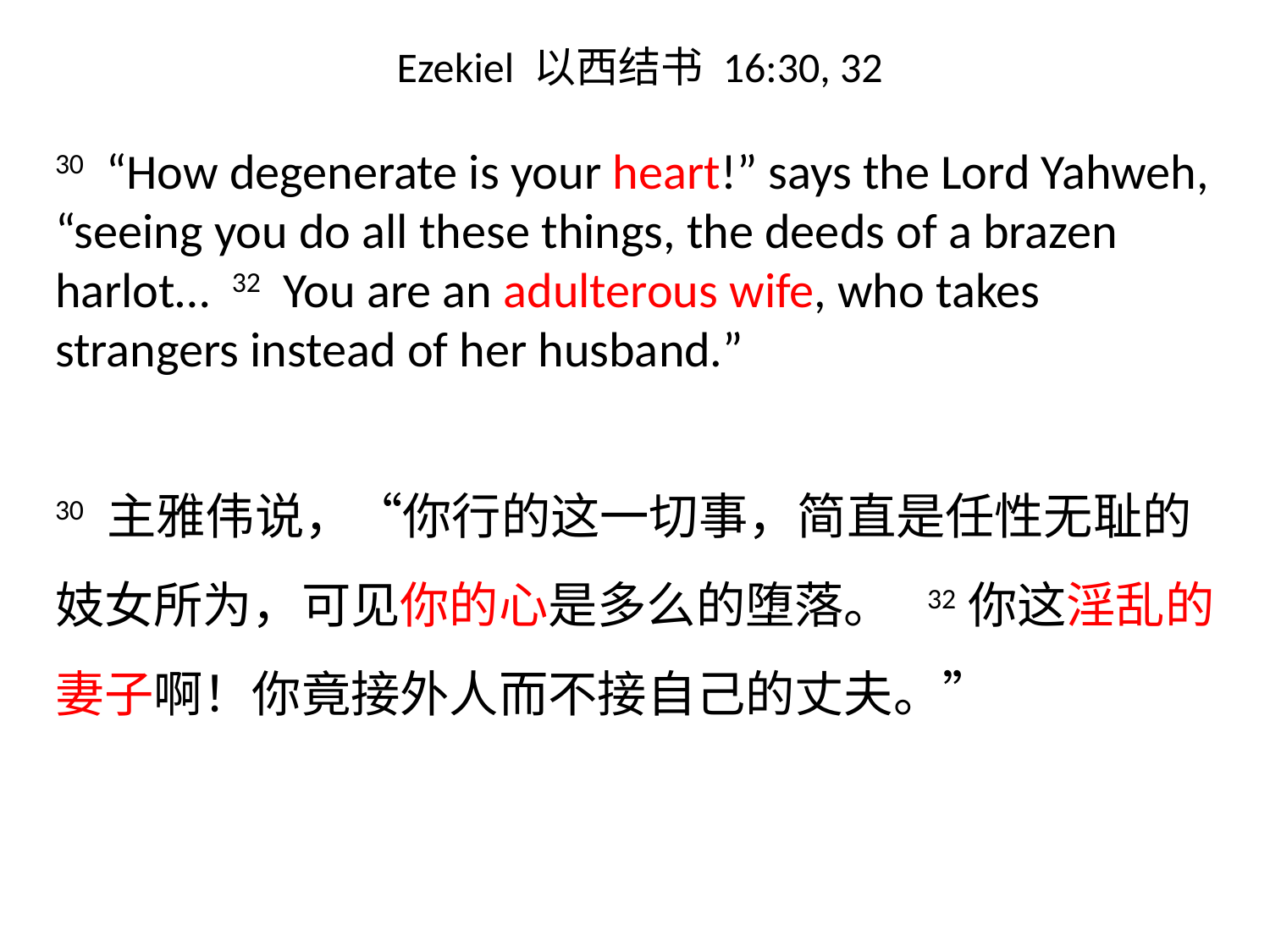

# Ezekiel 以西结书 16:30, 32
30  “How degenerate is your heart!” says the Lord Yahweh, “seeing you do all these things, the deeds of a brazen harlot…  32  You are an adulterous wife, who takes strangers instead of her husband.”

30 主雅伟说，“你行的这一切事，简直是任性无耻的妓女所为，可见你的心是多么的堕落。  32你这淫乱的妻子啊！你竟接外人而不接自己的丈夫。”